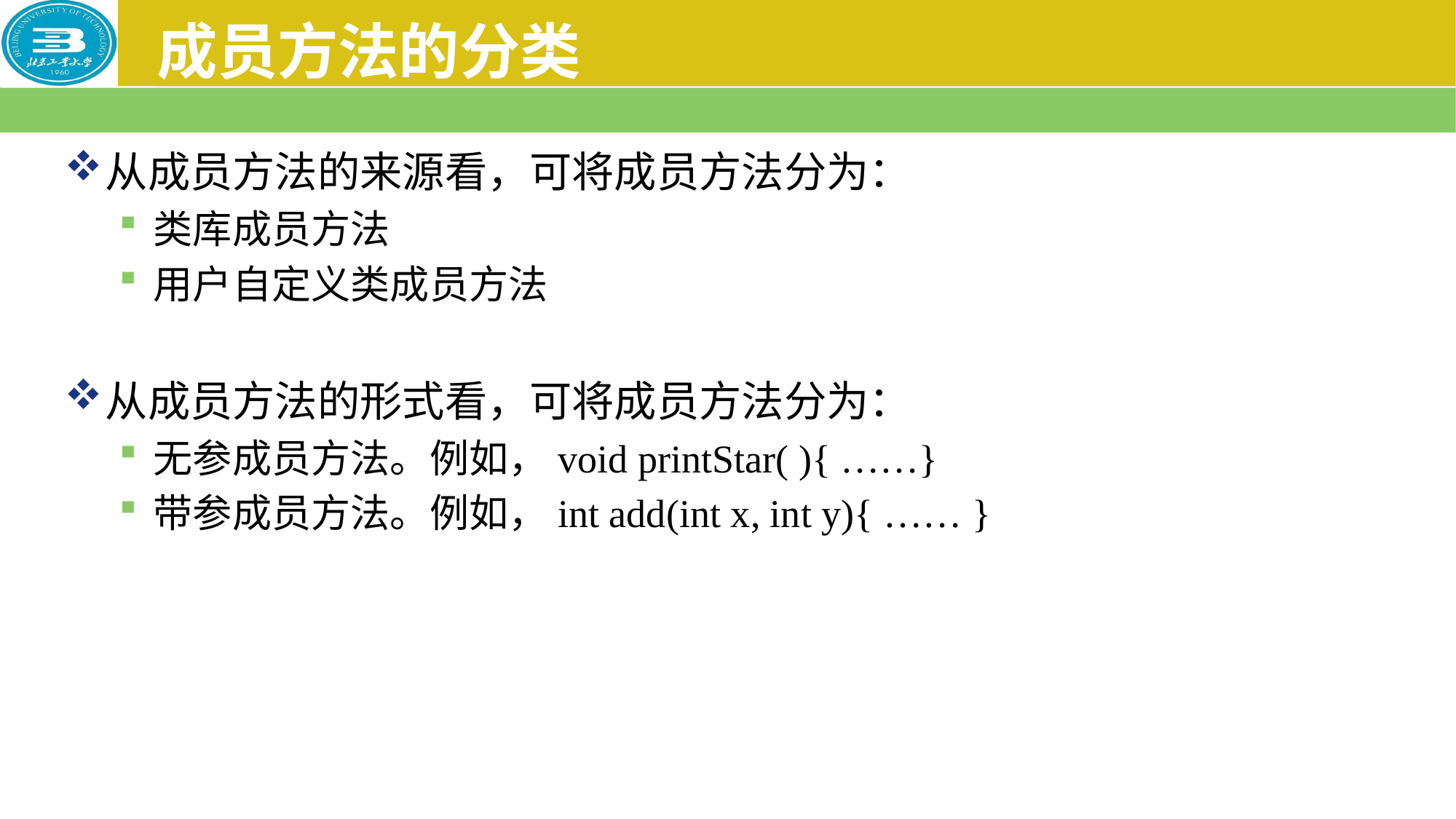

# 成员方法的分类
从成员方法的来源看，可将成员方法分为：
类库成员方法
用户自定义类成员方法

从成员方法的形式看，可将成员方法分为：
无参成员方法。例如，void printStar( ){ ……}
带参成员方法。例如，int add(int x, int y){ …… }